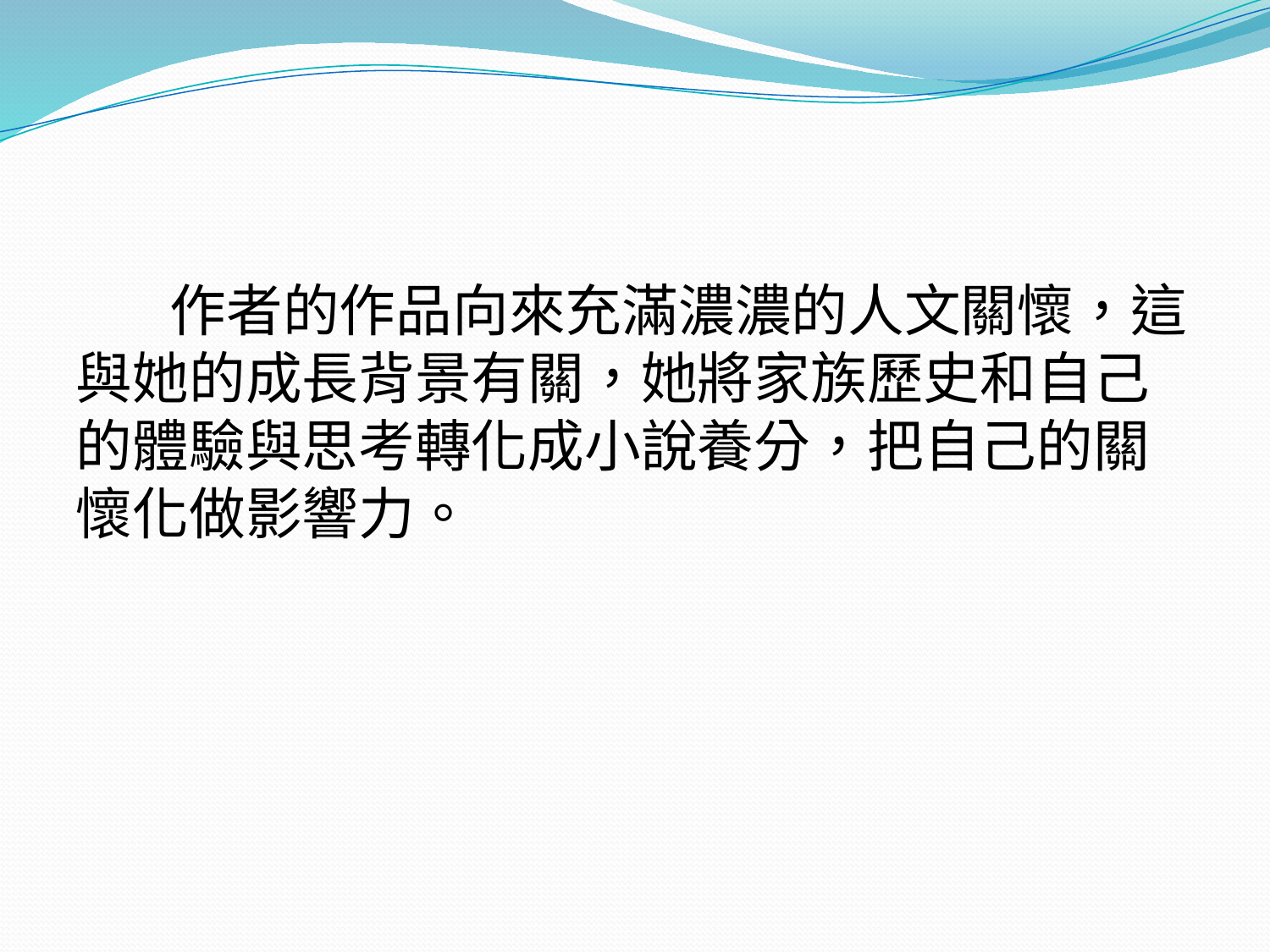

#
        作者的作品向來充滿濃濃的人文關懷，這與她的成長背景有關，她將家族歷史和自己的體驗與思考轉化成小說養分，把自己的關懷化做影響力。